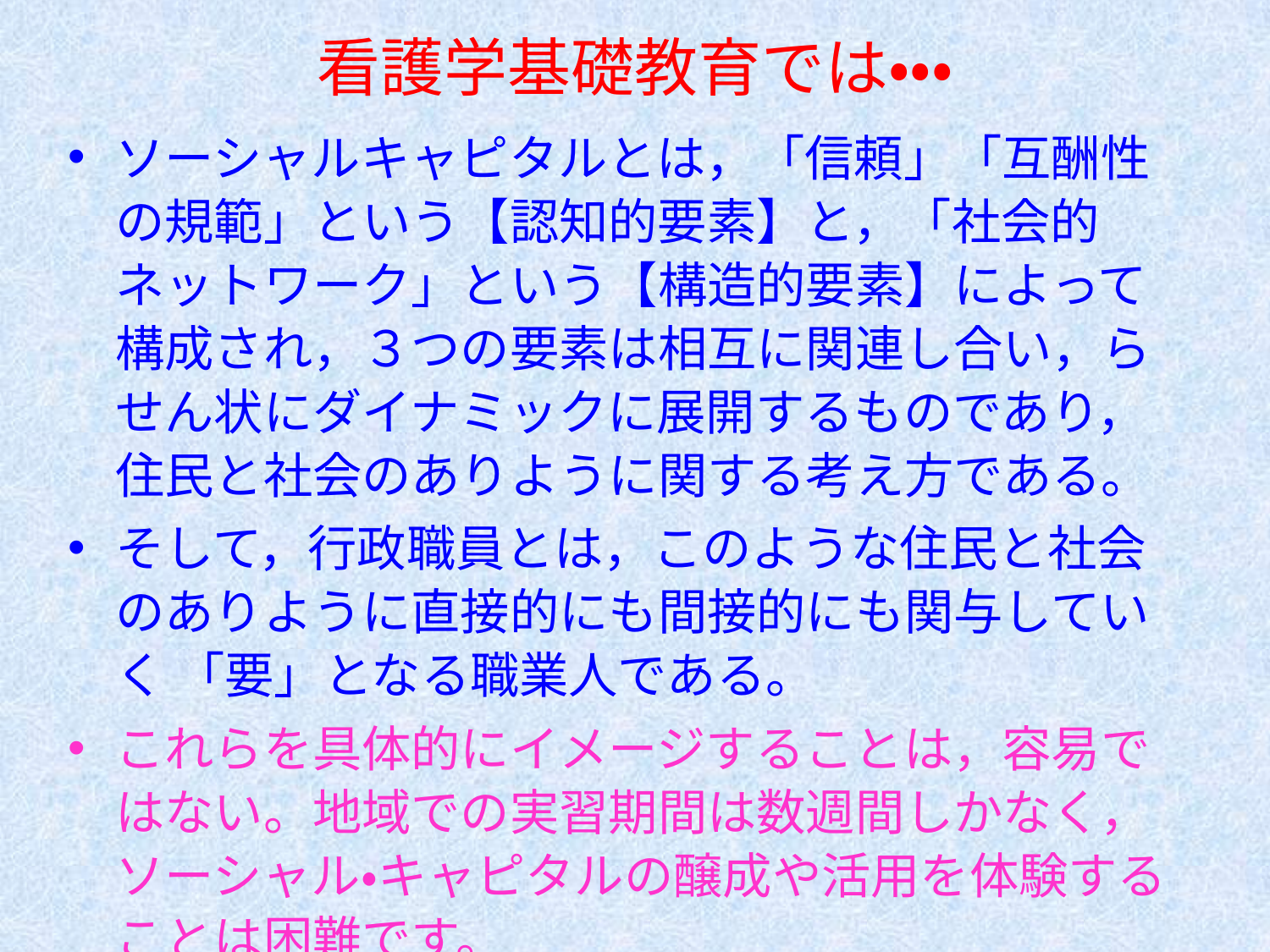

# 看護学基礎教育では・・・
ソーシャルキャピタルとは，「信頼」「互酬性の規範」という【認知的要素】と，「社会的ネットワーク」という【構造的要素】によって構成され，３つの要素は相互に関連し合い，らせん状にダイナミックに展開するものであり，住民と社会のありように関する考え方である。
そして，行政職員とは，このような住民と社会のありように直接的にも間接的にも関与していく 「要」となる職業人である。
これらを具体的にイメージすることは，容易ではない。地域での実習期間は数週間しかなく，ソーシャル・キャピタルの醸成や活用を体験することは困難です。